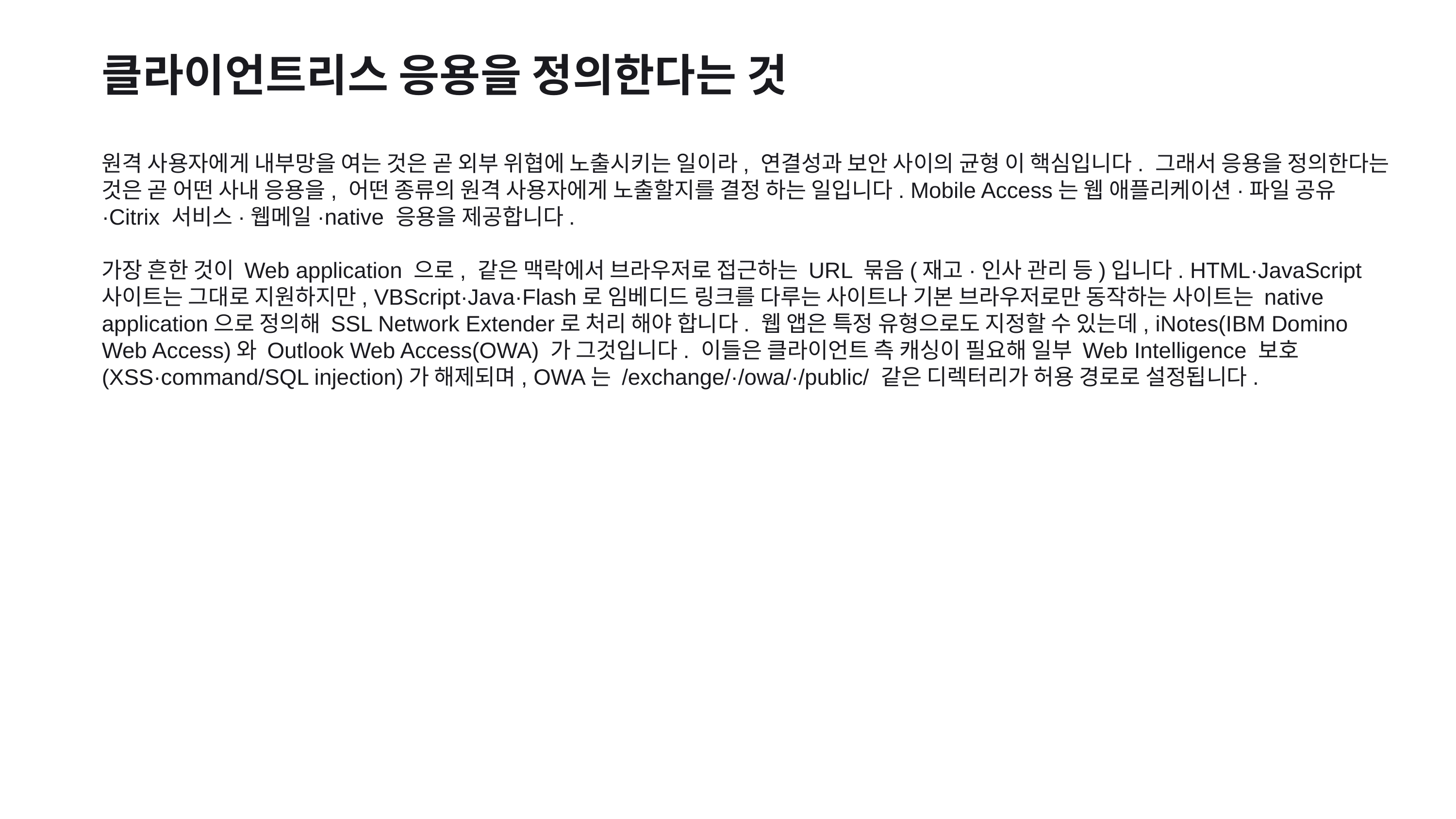

클라이언트리스 응용을 정의한다는 것
원격 사용자에게 내부망을 여는 것은 곧 외부 위협에 노출시키는 일이라, 연결성과 보안 사이의 균형 이 핵심입니다. 그래서 응용을 정의한다는 것은 곧 어떤 사내 응용을, 어떤 종류의 원격 사용자에게 노출할지를 결정 하는 일입니다. Mobile Access는 웹 애플리케이션·파일 공유·Citrix 서비스·웹메일·native 응용을 제공합니다.

가장 흔한 것이 Web application 으로, 같은 맥락에서 브라우저로 접근하는 URL 묶음(재고·인사 관리 등)입니다. HTML·JavaScript 사이트는 그대로 지원하지만, VBScript·Java·Flash로 임베디드 링크를 다루는 사이트나 기본 브라우저로만 동작하는 사이트는 native application으로 정의해 SSL Network Extender로 처리 해야 합니다. 웹 앱은 특정 유형으로도 지정할 수 있는데, iNotes(IBM Domino Web Access)와 Outlook Web Access(OWA) 가 그것입니다. 이들은 클라이언트 측 캐싱이 필요해 일부 Web Intelligence 보호(XSS·command/SQL injection)가 해제되며, OWA는 /exchange/·/owa/·/public/ 같은 디렉터리가 허용 경로로 설정됩니다.